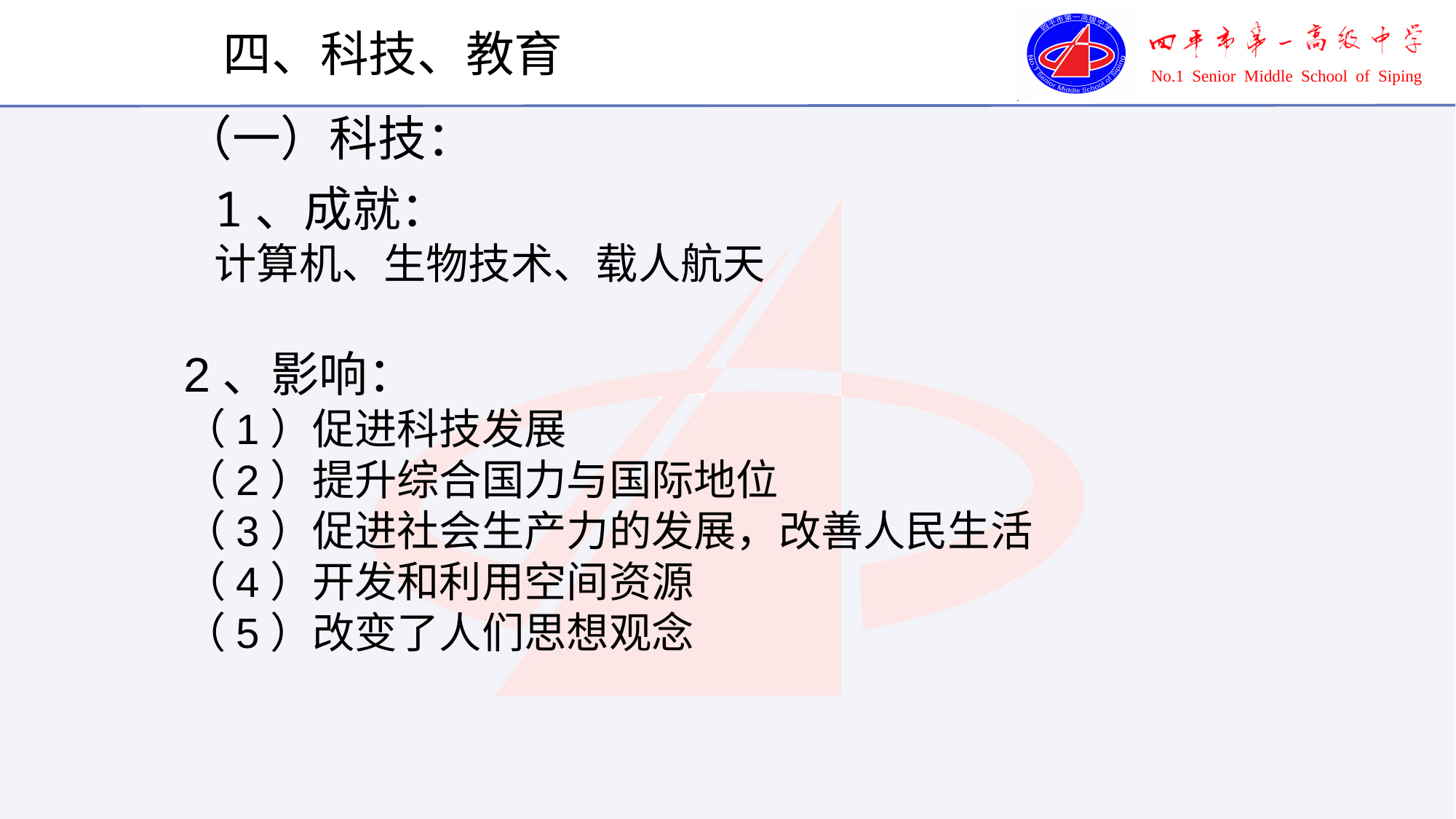

四、科技、教育
（一）科技：
1、成就：
计算机、生物技术、载人航天
2、影响：
（1）促进科技发展
（2）提升综合国力与国际地位
（3）促进社会生产力的发展，改善人民生活
（4）开发和利用空间资源
（5）改变了人们思想观念